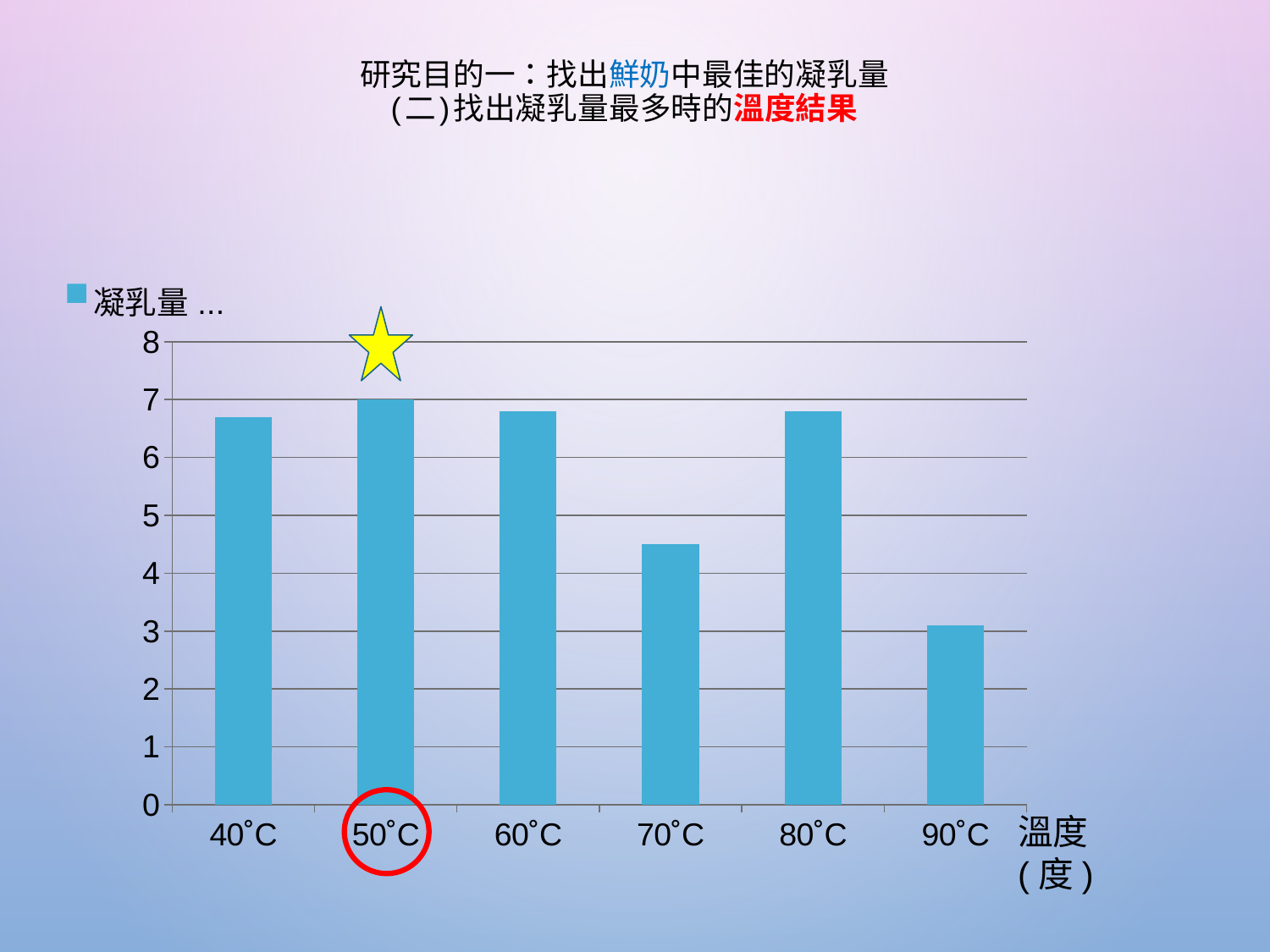

# 研究目的一：找出鮮奶中最佳的凝乳量 (二)找出凝乳量最多時的溫度結果

### Chart

| Category | 凝乳量(g) |
|---|---|
| 40˚C | 6.7 |
| 50˚C | 7.0 |
| 60˚C | 6.8 |
| 70˚C | 4.5 |
| 80˚C | 6.8 |
| 90˚C | 3.1 |
溫度(度)